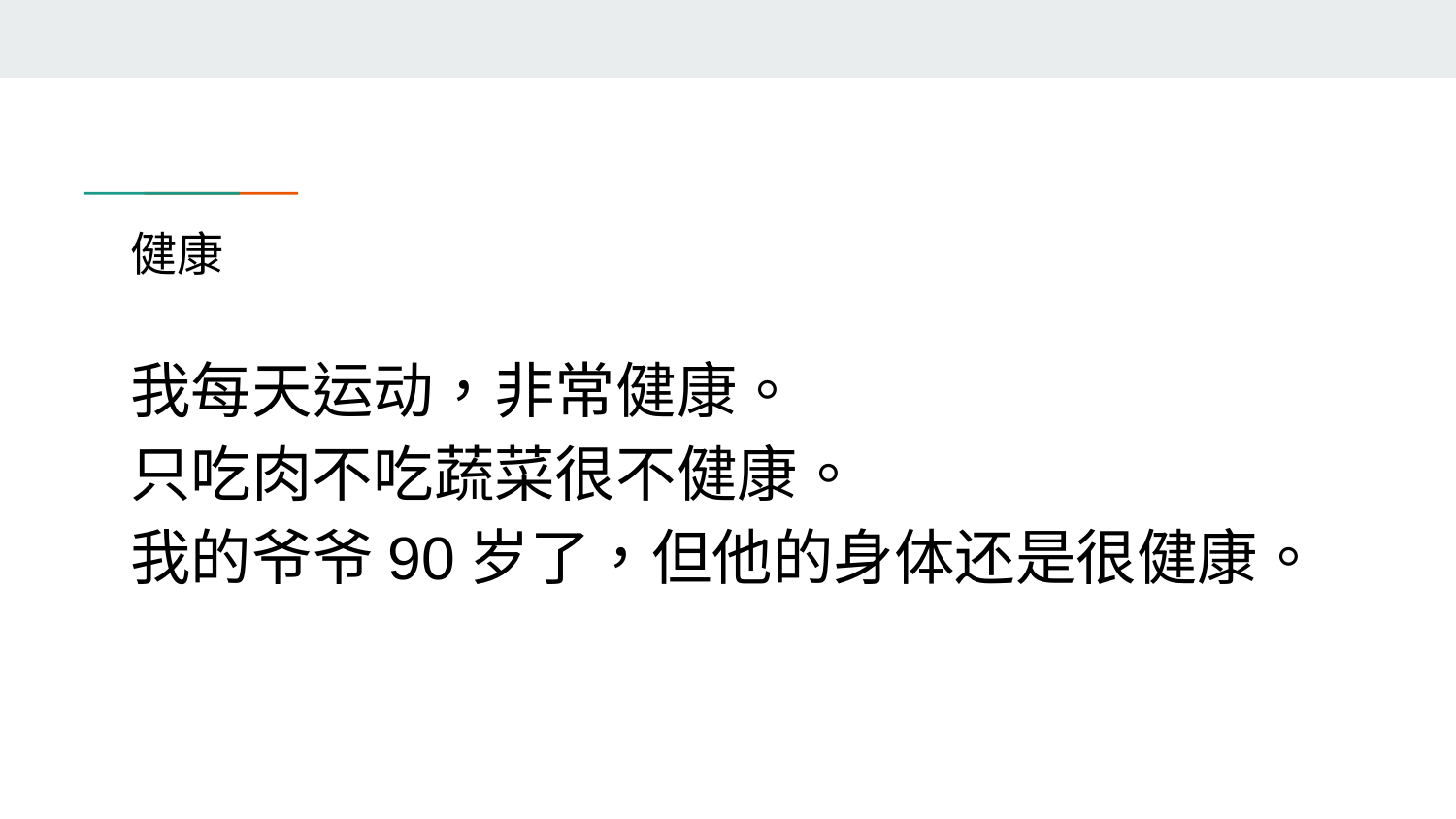

# 健康
我每天运动，非常健康。
只吃肉不吃蔬菜很不健康。
我的爷爷90岁了，但他的身体还是很健康。